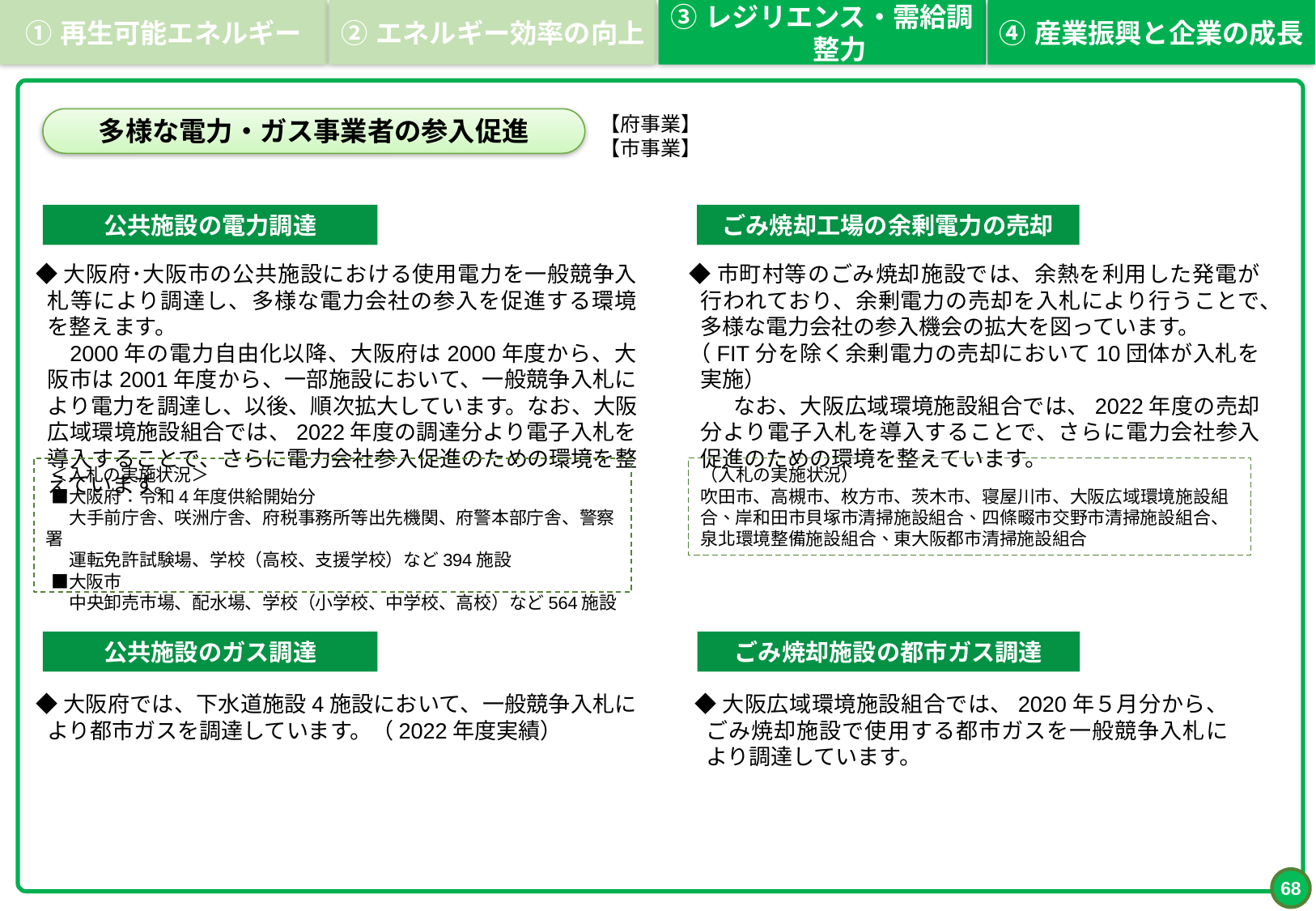

①	再生可能エネルギー
②	エネルギー効率の向上
③	レジリエンス・需給調整力
④	産業振興と企業の成長

多様な電力・ガス事業者の参入促進
【府事業】
【市事業】
公共施設の電力調達
ごみ焼却工場の余剰電力の売却
◆大阪府･大阪市の公共施設における使用電力を一般競争入札等により調達し、多様な電力会社の参入を促進する環境を整えます。
　 2000年の電力自由化以降、大阪府は2000年度から、大阪市は2001年度から、一部施設において、一般競争入札により電力を調達し、以後、順次拡大しています。なお、大阪広域環境施設組合では、2022年度の調達分より電子入札を導入することで、さらに電力会社参入促進のための環境を整えています。
◆市町村等のごみ焼却施設では、余熱を利用した発電が行われており、余剰電力の売却を入札により行うことで、多様な電力会社の参入機会の拡大を図っています。
（FIT分を除く余剰電力の売却において10団体が入札を実施）
　　なお、大阪広域環境施設組合では、2022年度の売却分より電子入札を導入することで、さらに電力会社参入促進のための環境を整えています。
　＜入札の実施状況＞
　■大阪府：令和4年度供給開始分
　　大手前庁舎、咲洲庁舎、府税事務所等出先機関、府警本部庁舎、警察署
　　運転免許試験場、学校（高校、支援学校）など394施設
　■大阪市
　　中央卸売市場、配水場、学校（小学校、中学校、高校）など564施設
（入札の実施状況）
吹田市、高槻市、枚方市、茨木市、寝屋川市、大阪広域環境施設組合、岸和田市貝塚市清掃施設組合、四條畷市交野市清掃施設組合、
泉北環境整備施設組合、東大阪都市清掃施設組合
公共施設のガス調達
ごみ焼却施設の都市ガス調達
◆大阪府では、下水道施設4施設において、一般競争入札により都市ガスを調達しています。（2022年度実績）
◆大阪広域環境施設組合では、2020年５月分から、ごみ焼却施設で使用する都市ガスを一般競争入札により調達しています。
68